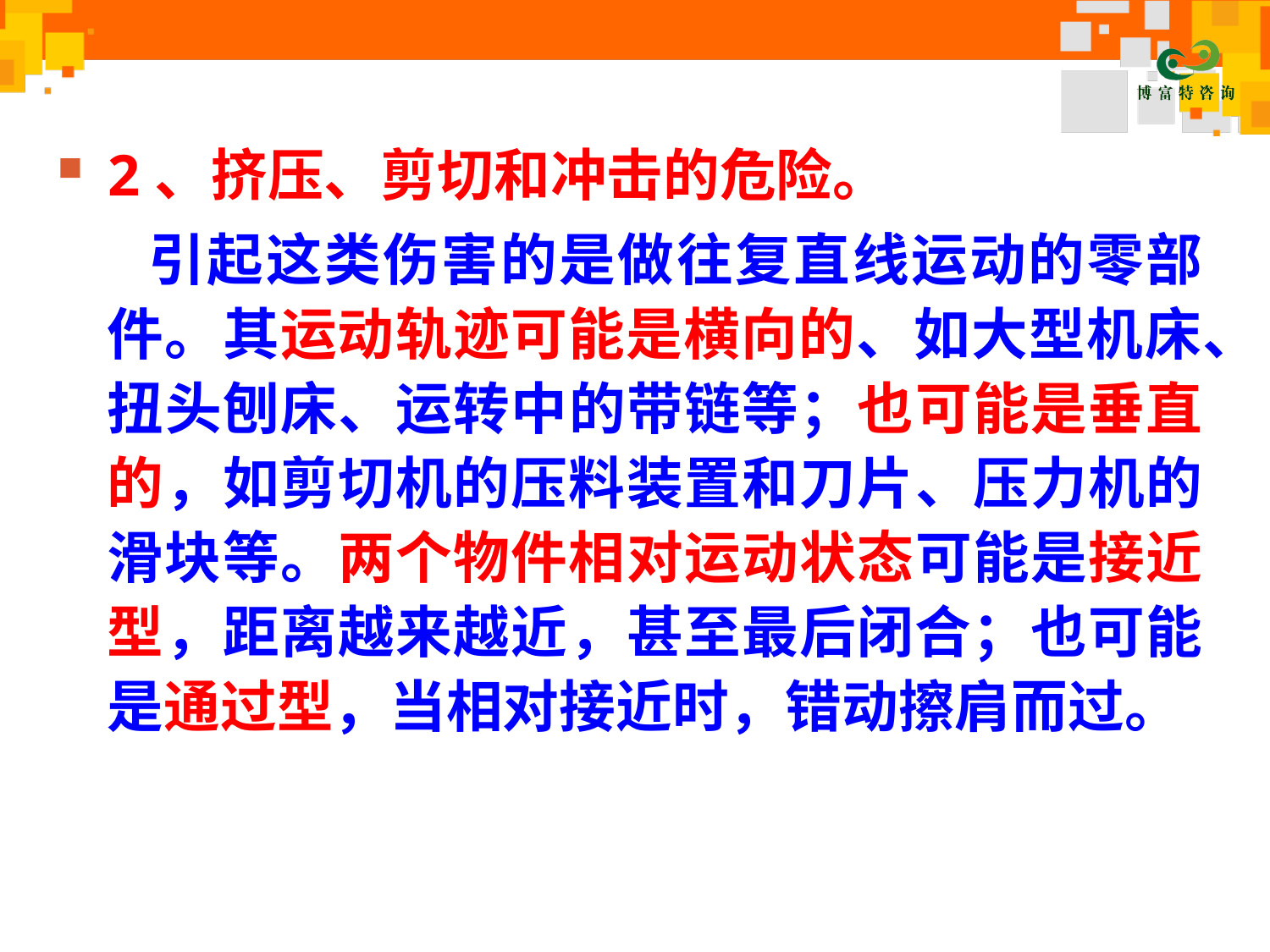

2、挤压、剪切和冲击的危险。
     引起这类伤害的是做往复直线运动的零部件。其运动轨迹可能是横向的、如大型机床、扭头刨床、运转中的带链等；也可能是垂直的，如剪切机的压料装置和刀片、压力机的滑块等。两个物件相对运动状态可能是接近型，距离越来越近，甚至最后闭合；也可能是通过型，当相对接近时，错动擦肩而过。